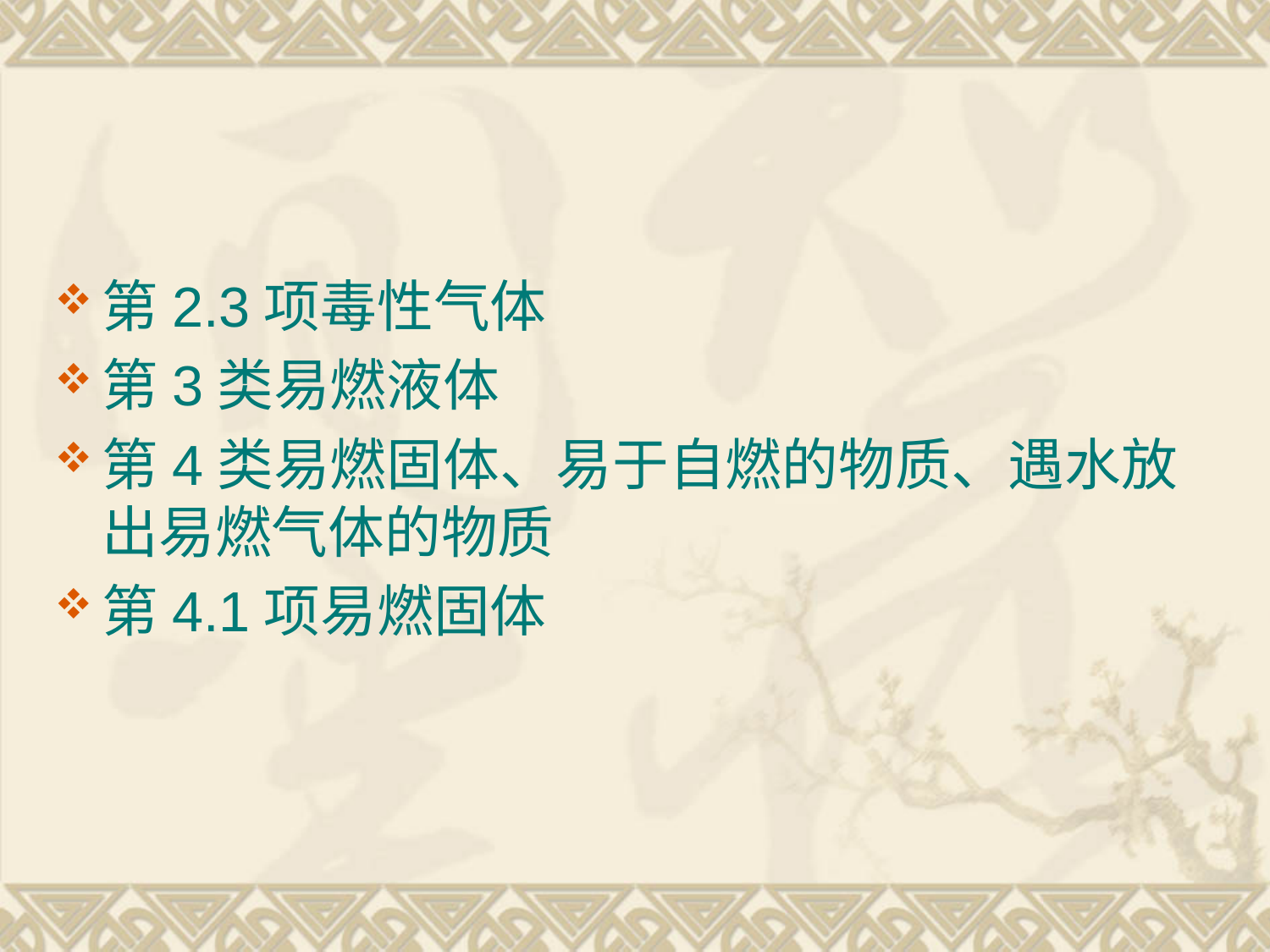

#
第2.3项毒性气体
第3类易燃液体
第4类易燃固体、易于自燃的物质、遇水放出易燃气体的物质
第4.1项易燃固体